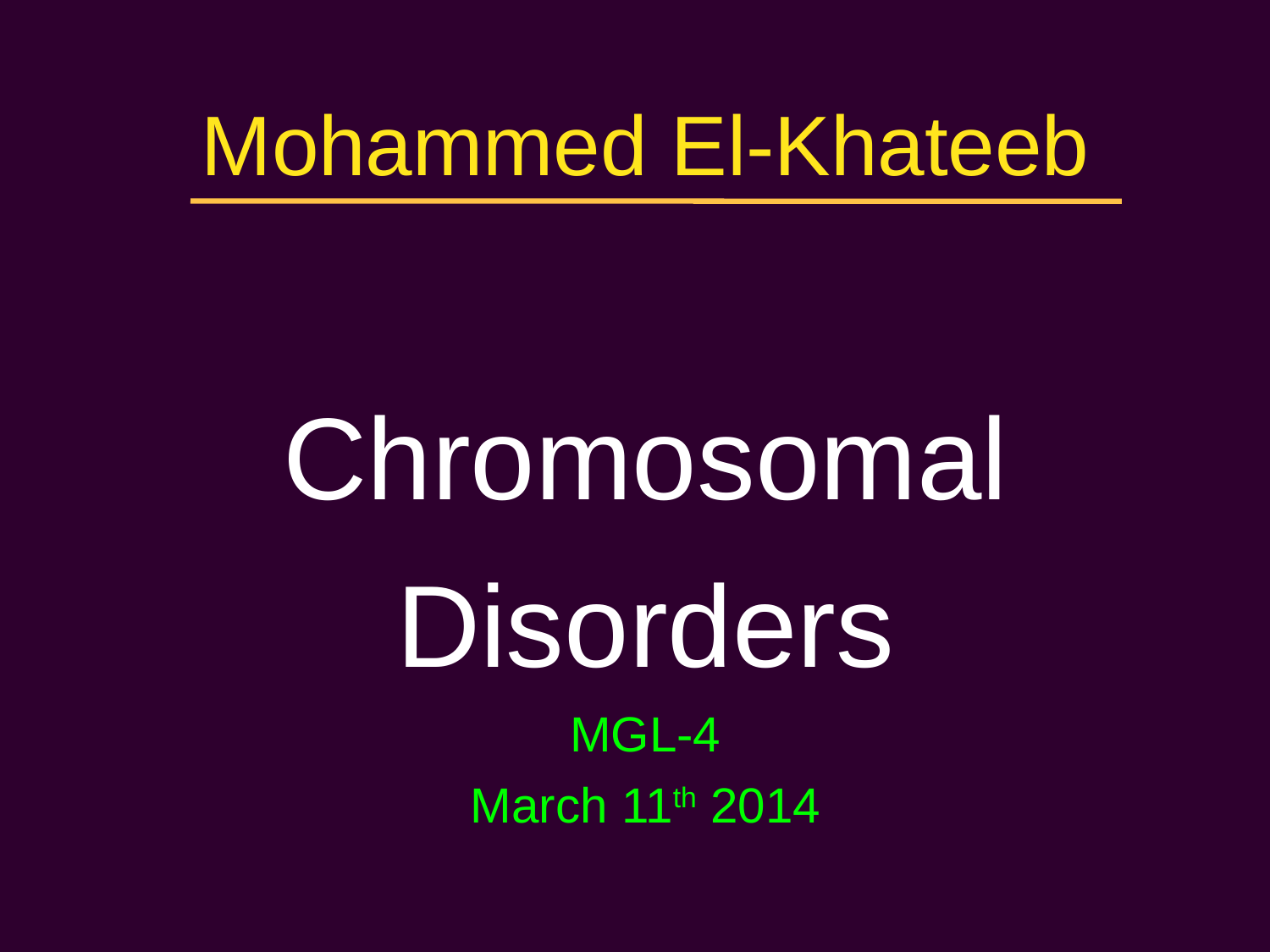

Mohammed El-Khateeb

Chromosomal Disorders
MGL-4
March 11th 2014
台大農藝系 遺傳學 601 20000
Chapter 1 slide 1